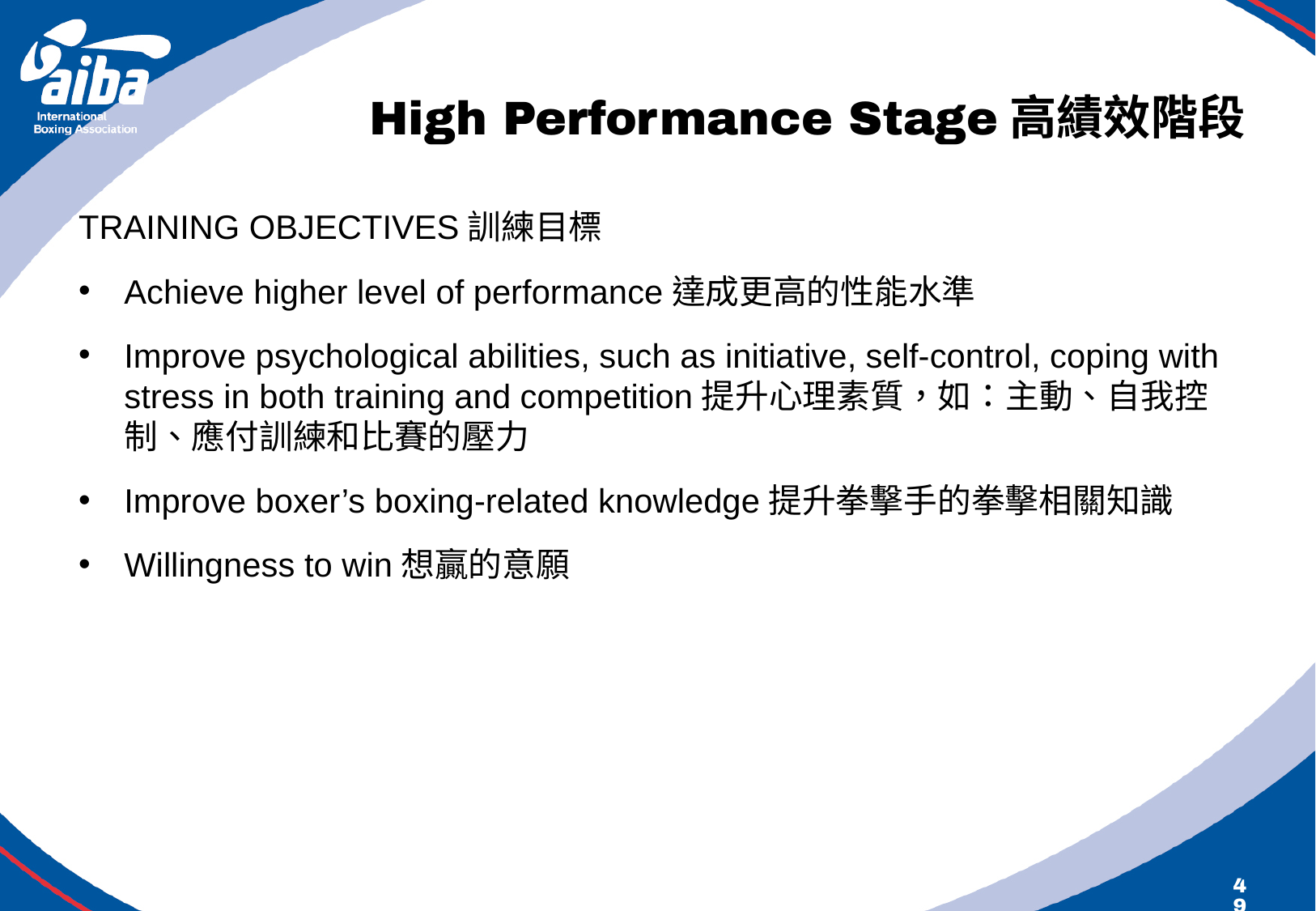

# High Performance Stage高績效階段
TRAINING OBJECTIVES訓練目標
Achieve higher level of performance達成更高的性能水準
Improve psychological abilities, such as initiative, self-control, coping with stress in both training and competition提升心理素質，如：主動、自我控制、應付訓練和比賽的壓力
Improve boxer’s boxing-related knowledge提升拳擊手的拳擊相關知識
Willingness to win想贏的意願
49